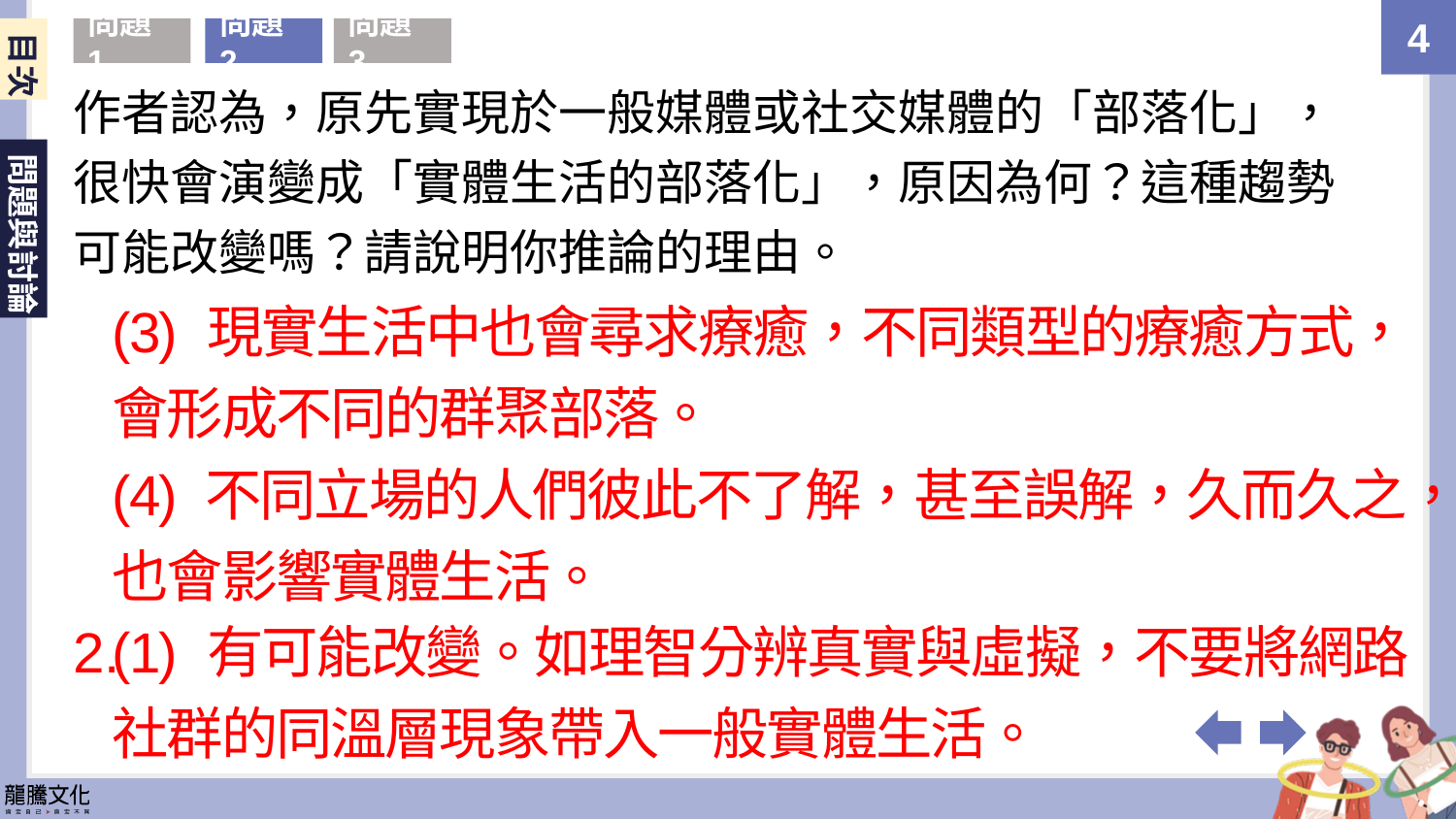

目次
問題1
問題2
問題3
作者認為，原先實現於一般媒體或社交媒體的「部落化」，很快會演變成「實體生活的部落化」，原因為何？這種趨勢可能改變嗎？請說明你推論的理由。
(3) 現實生活中也會尋求療癒，不同類型的療癒方式，會形成不同的群聚部落。
(4) 不同立場的人們彼此不了解，甚至誤解，久而久之，也會影響實體生活。

(1) 有可能改變。如理智分辨真實與虛擬，不要將網路社群的同溫層現象帶入一般實體生活。